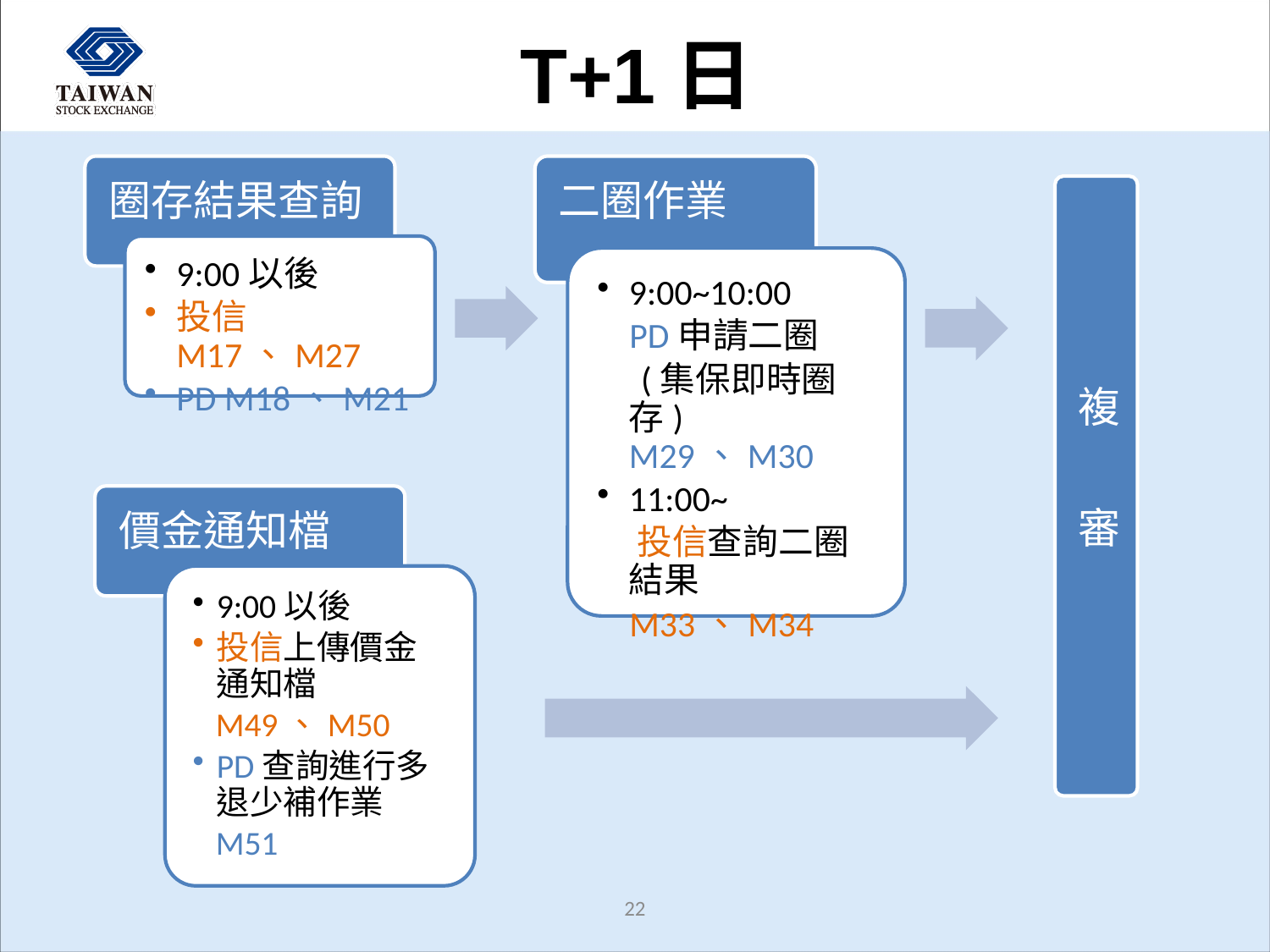

# T+1日

二圈作業

9:00~10:00
    PD申請二圈
　(集保即時圈存) M29、M30
11:00~
    投信查詢二圈結果
    M33、M34

圈存結果查詢
9:00以後
投信M17、M27
PD M18、M21

複

審

價金通知檔

9:00以後
投信上傳價金通知檔
   M49、M50
PD查詢進行多退少補作業
   M51

22